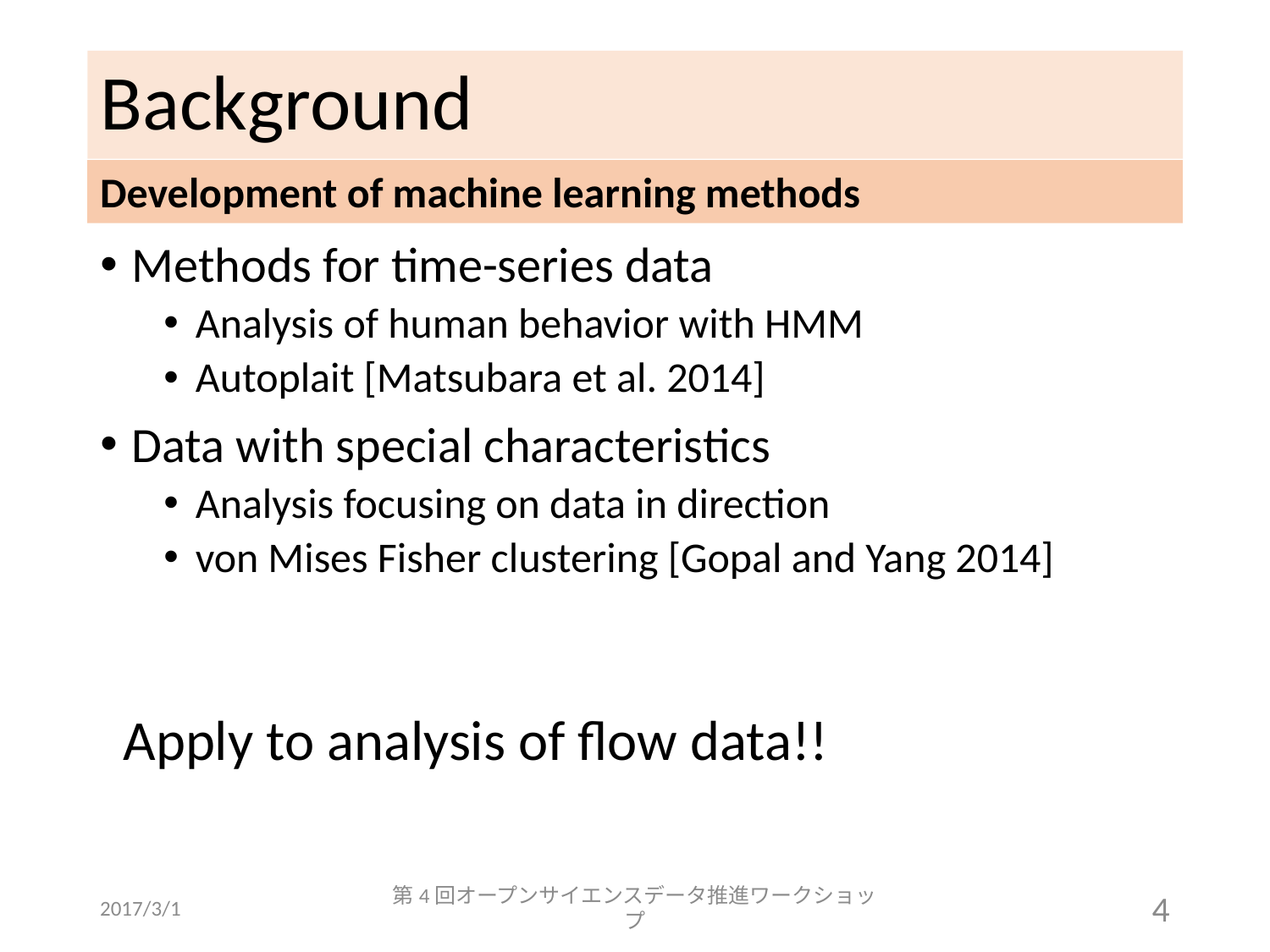

# Background
Development of machine learning methods
Methods for time-series data
Analysis of human behavior with HMM
Autoplait [Matsubara et al. 2014]
Data with special characteristics
Analysis focusing on data in direction
von Mises Fisher clustering [Gopal and Yang 2014]

Apply to analysis of flow data!!
2017/3/1
第4回オープンサイエンスデータ推進ワークショップ
4